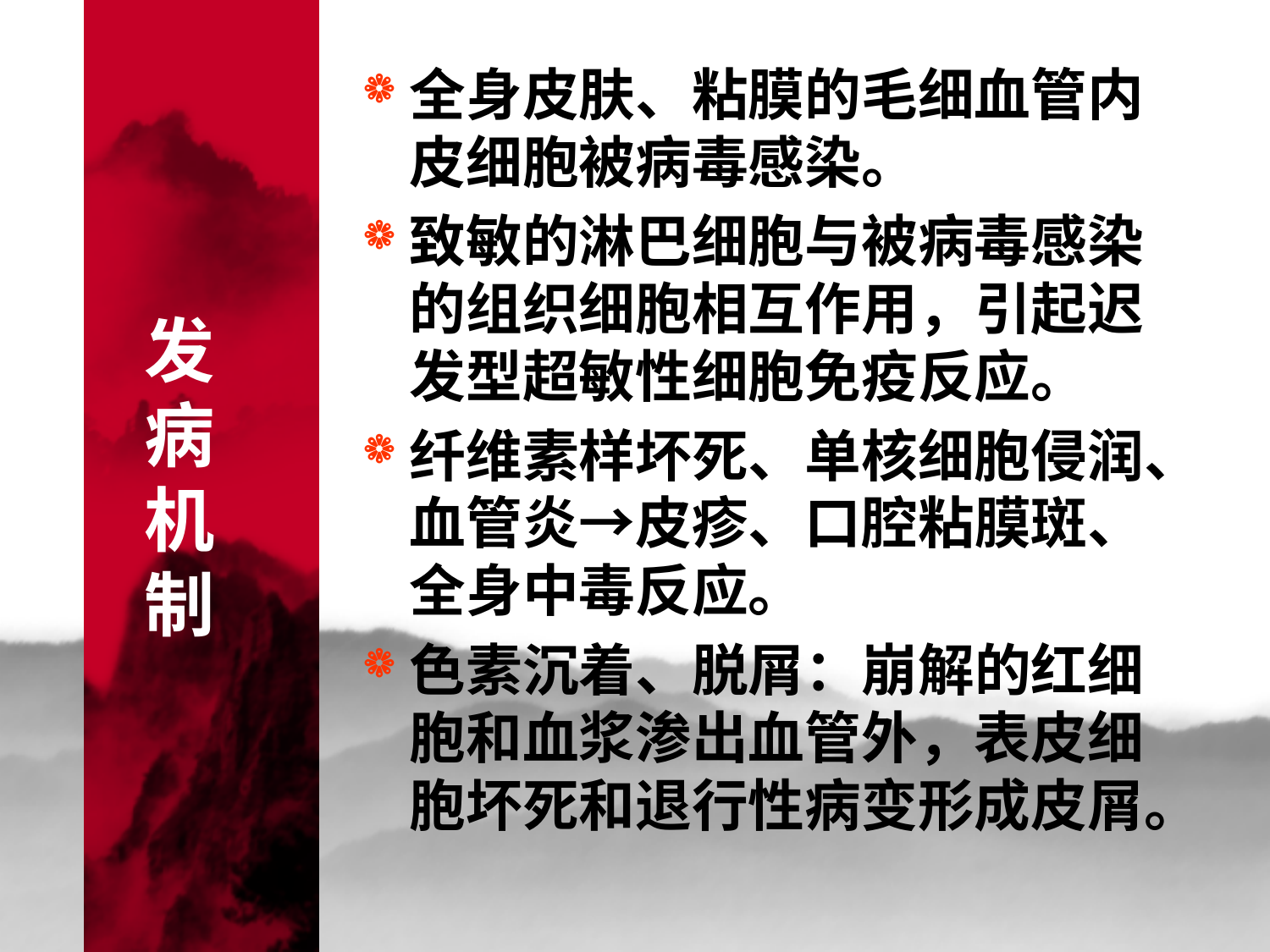

# 发 病 机 制
全身皮肤、粘膜的毛细血管内皮细胞被病毒感染。
致敏的淋巴细胞与被病毒感染的组织细胞相互作用，引起迟发型超敏性细胞免疫反应。
纤维素样坏死、单核细胞侵润、血管炎→皮疹、口腔粘膜斑、全身中毒反应。
色素沉着、脱屑：崩解的红细胞和血浆渗出血管外，表皮细胞坏死和退行性病变形成皮屑。